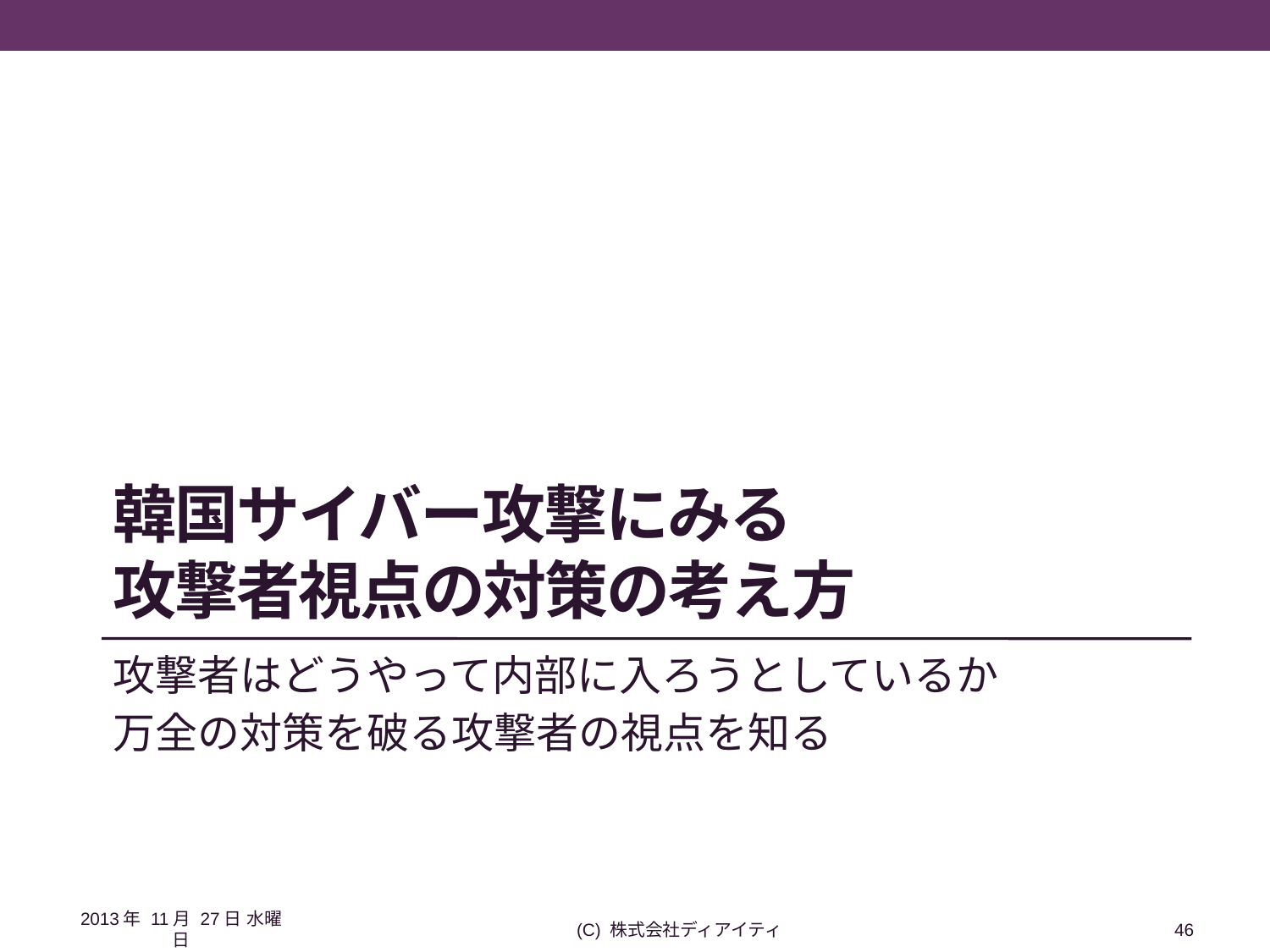

# 韓国サイバー攻撃にみる 攻撃者視点の対策の考え方
攻撃者はどうやって内部に入ろうとしているか
万全の対策を破る攻撃者の視点を知る

2013年 11月 27日 水曜日
(C) 株式会社ディアイティ
46